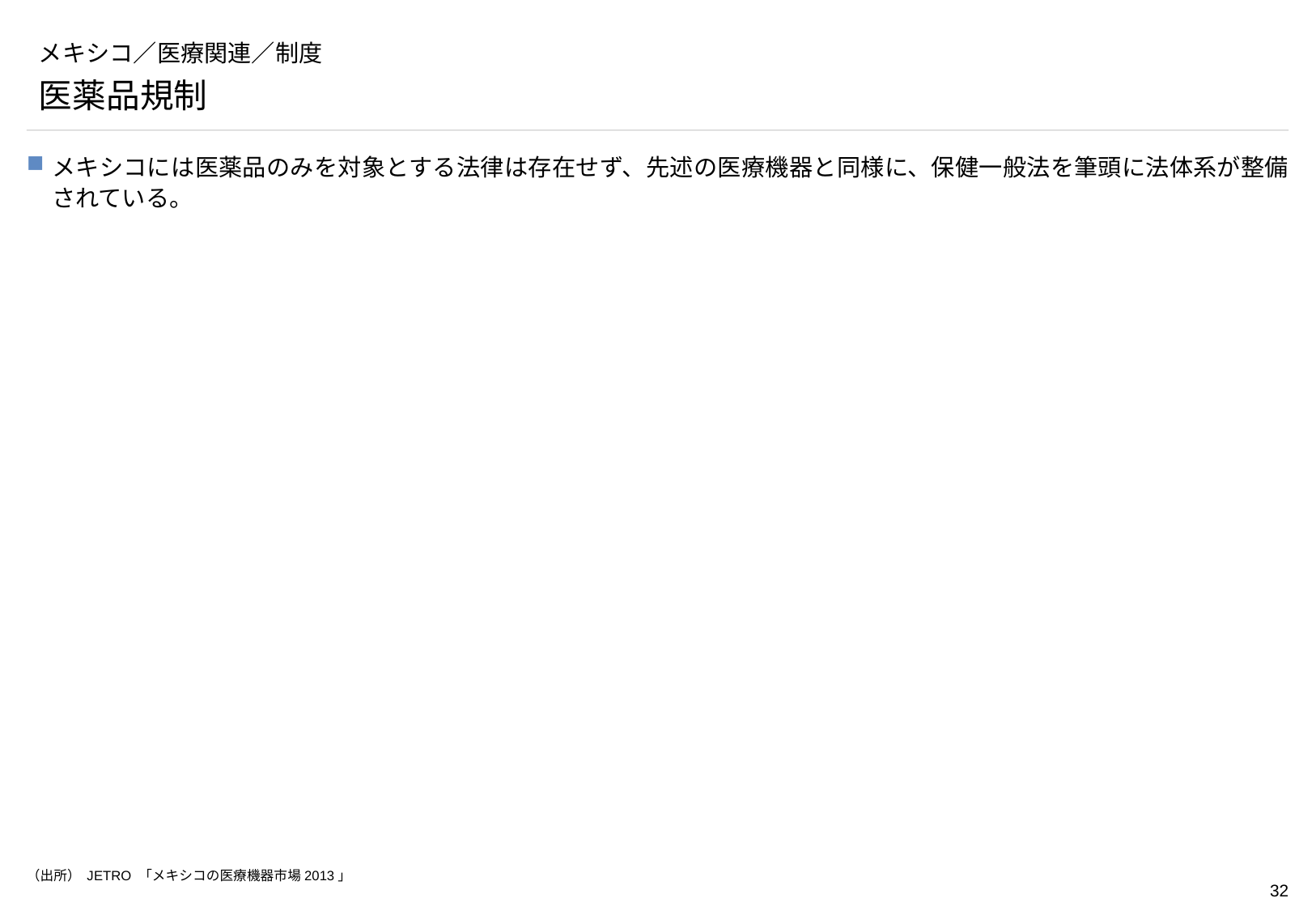

# メキシコ／医療関連／制度
医薬品規制
メキシコには医薬品のみを対象とする法律は存在せず、先述の医療機器と同様に、保健一般法を筆頭に法体系が整備されている。

（出所） JETRO 「メキシコの医療機器市場2013」